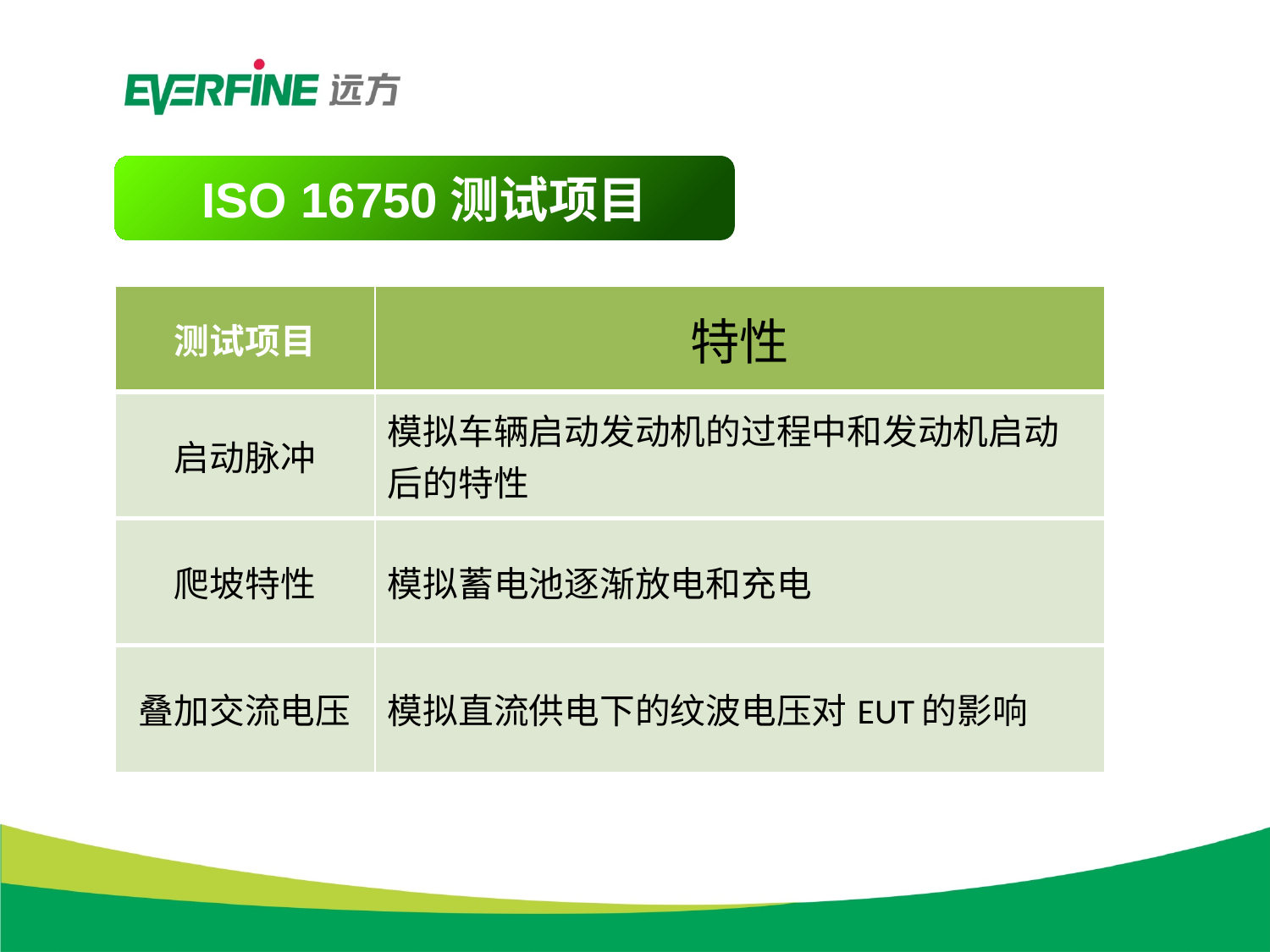

ISO 16750测试项目

| 测试项目 | 特性 |
| --- | --- |
| 启动脉冲 | 模拟车辆启动发动机的过程中和发动机启动后的特性 |
| 爬坡特性 | 模拟蓄电池逐渐放电和充电 |
| 叠加交流电压 | 模拟直流供电下的纹波电压对EUT的影响 |